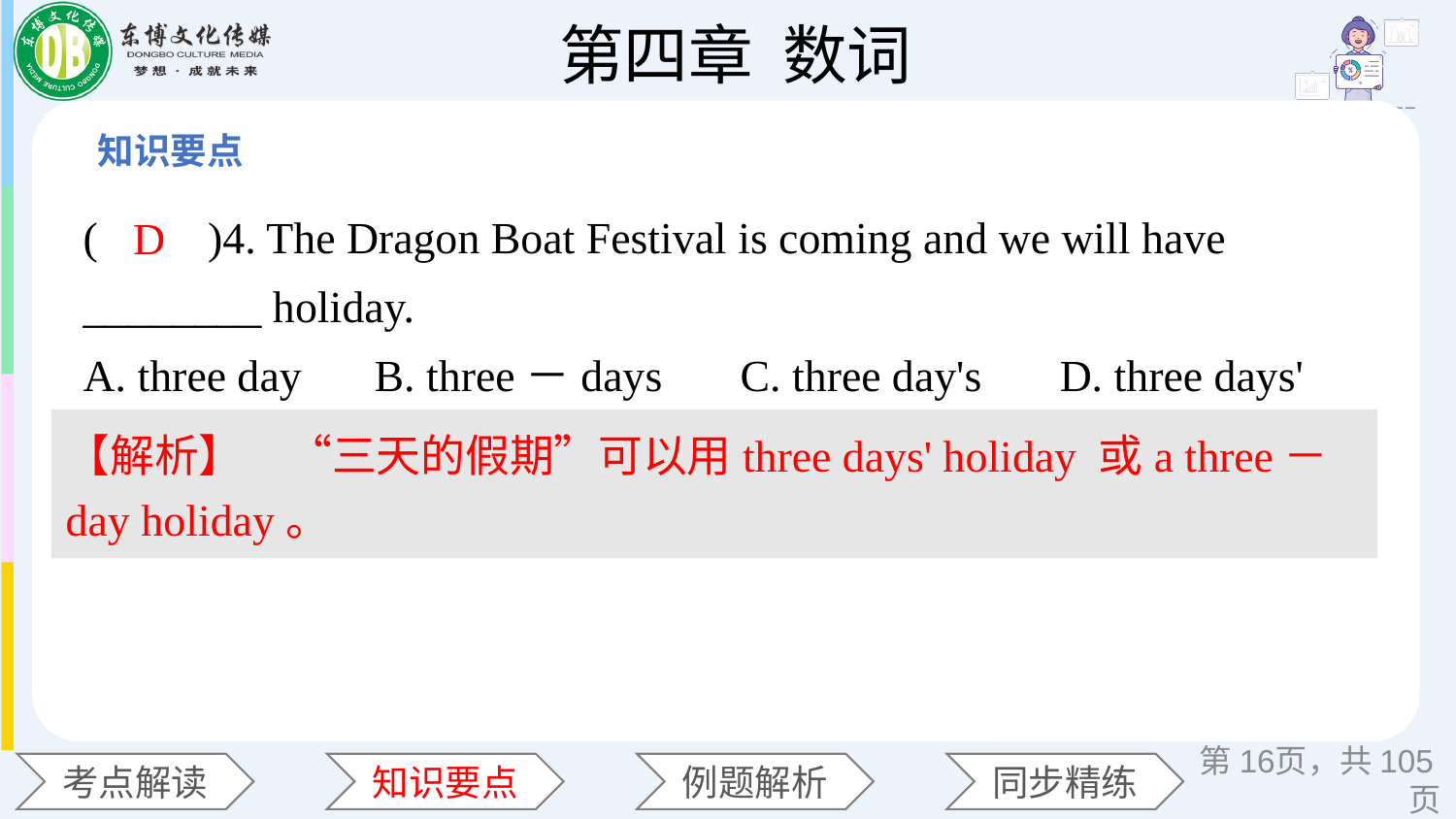

(　　)4. The Dragon Boat Festival is coming and we will have ________ holiday.
A. three day    	B. three－days       C. three day's       D. three days'

D
【解析】　“三天的假期”可以用three days' holiday 或a three－day holiday。
第16页，共105页